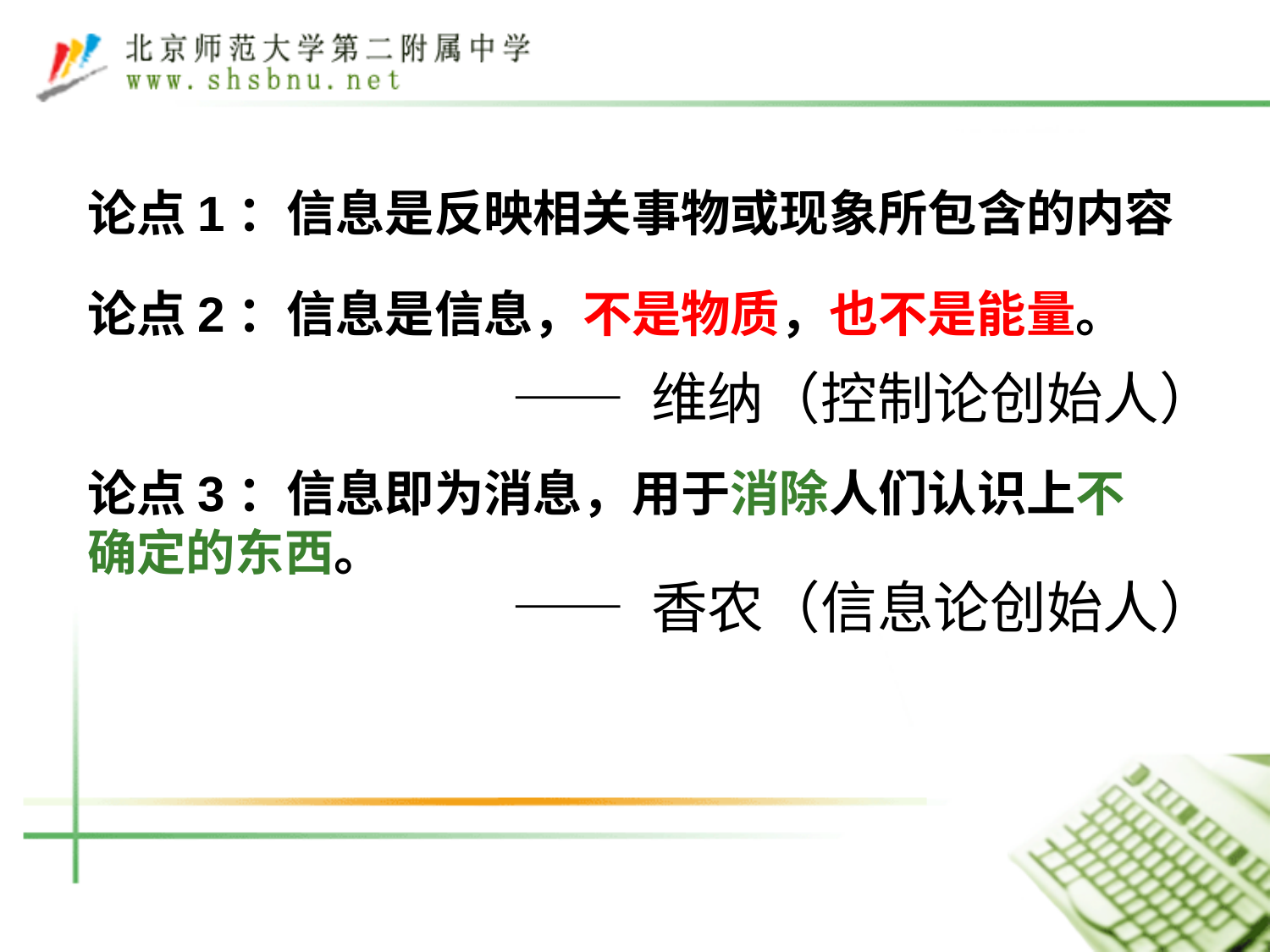

论点1：信息是反映相关事物或现象所包含的内容
论点2：信息是信息，不是物质，也不是能量。
—— 维纳（控制论创始人）
论点3：信息即为消息，用于消除人们认识上不确定的东西。
—— 香农（信息论创始人）